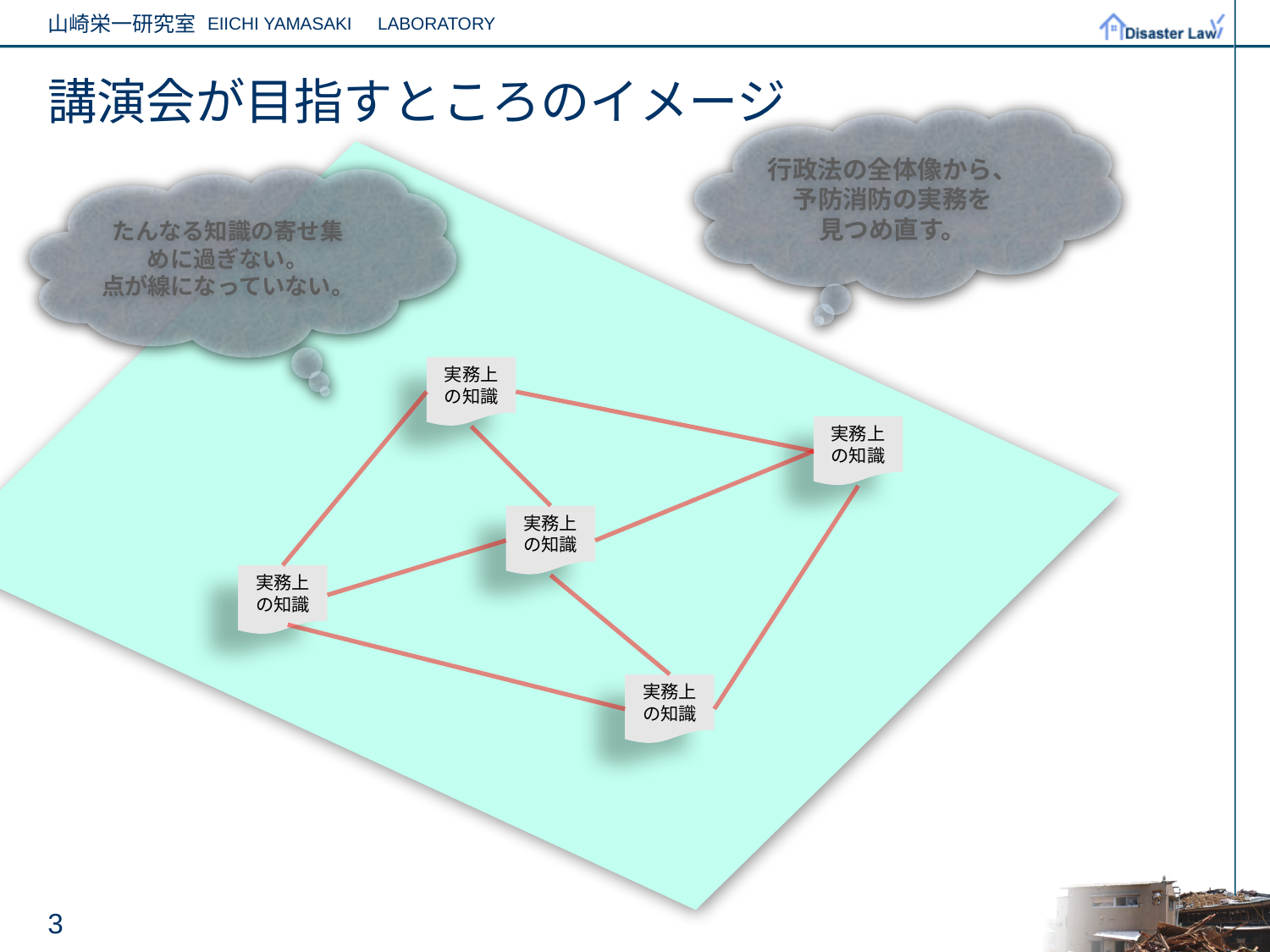

# 講演会が目指すところのイメージ
行政法の全体像から、予防消防の実務を
見つめ直す。
たんなる知識の寄せ集めに過ぎない。
点が線になっていない。

実務上の知識
実務上の知識
実務上の知識
実務上の知識
実務上の知識
3